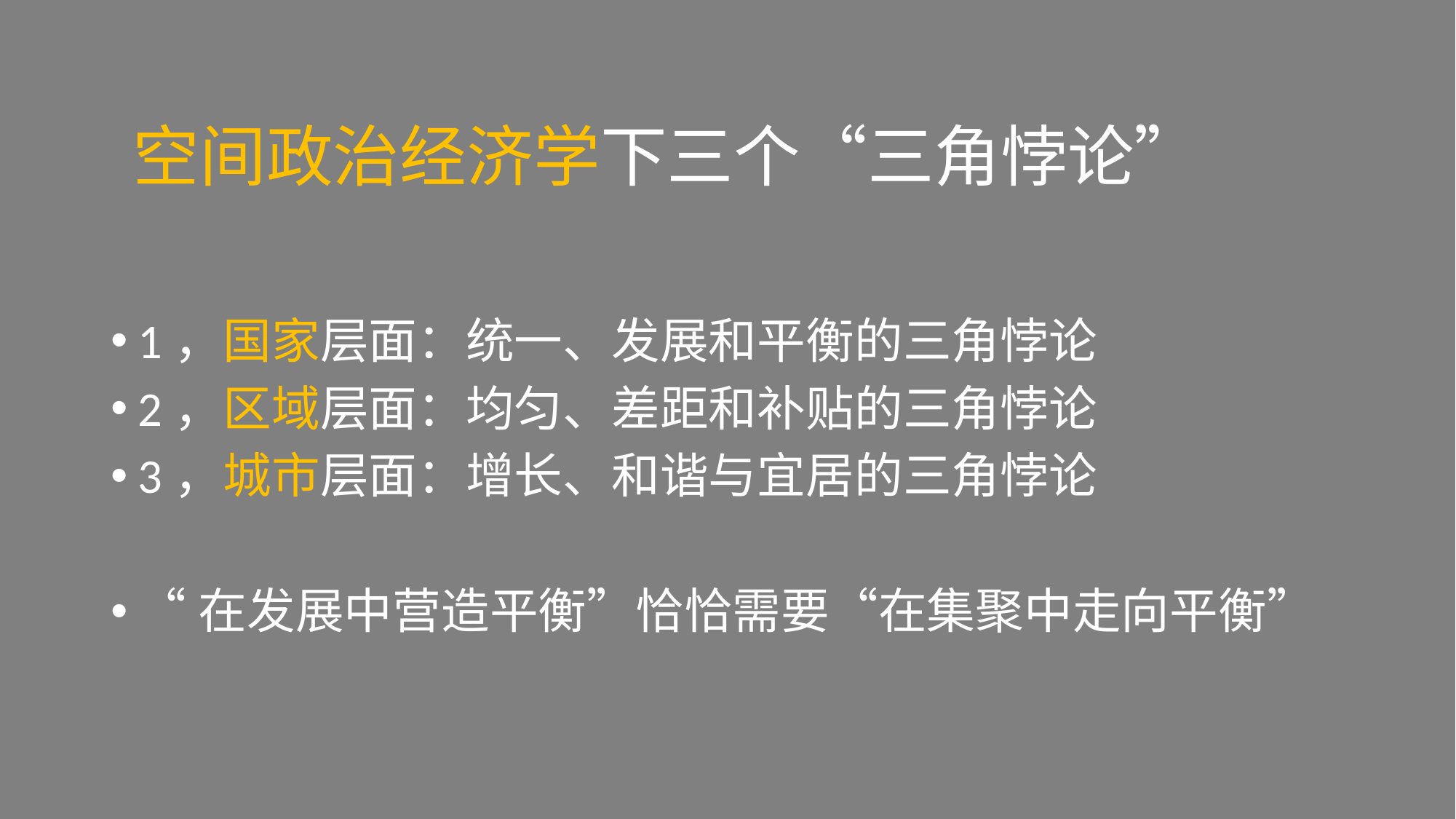

# 空间政治经济学下三个“三角悖论”
1，国家层面：统一、发展和平衡的三角悖论
2，区域层面：均匀、差距和补贴的三角悖论
3，城市层面：增长、和谐与宜居的三角悖论

“在发展中营造平衡”恰恰需要“在集聚中走向平衡”